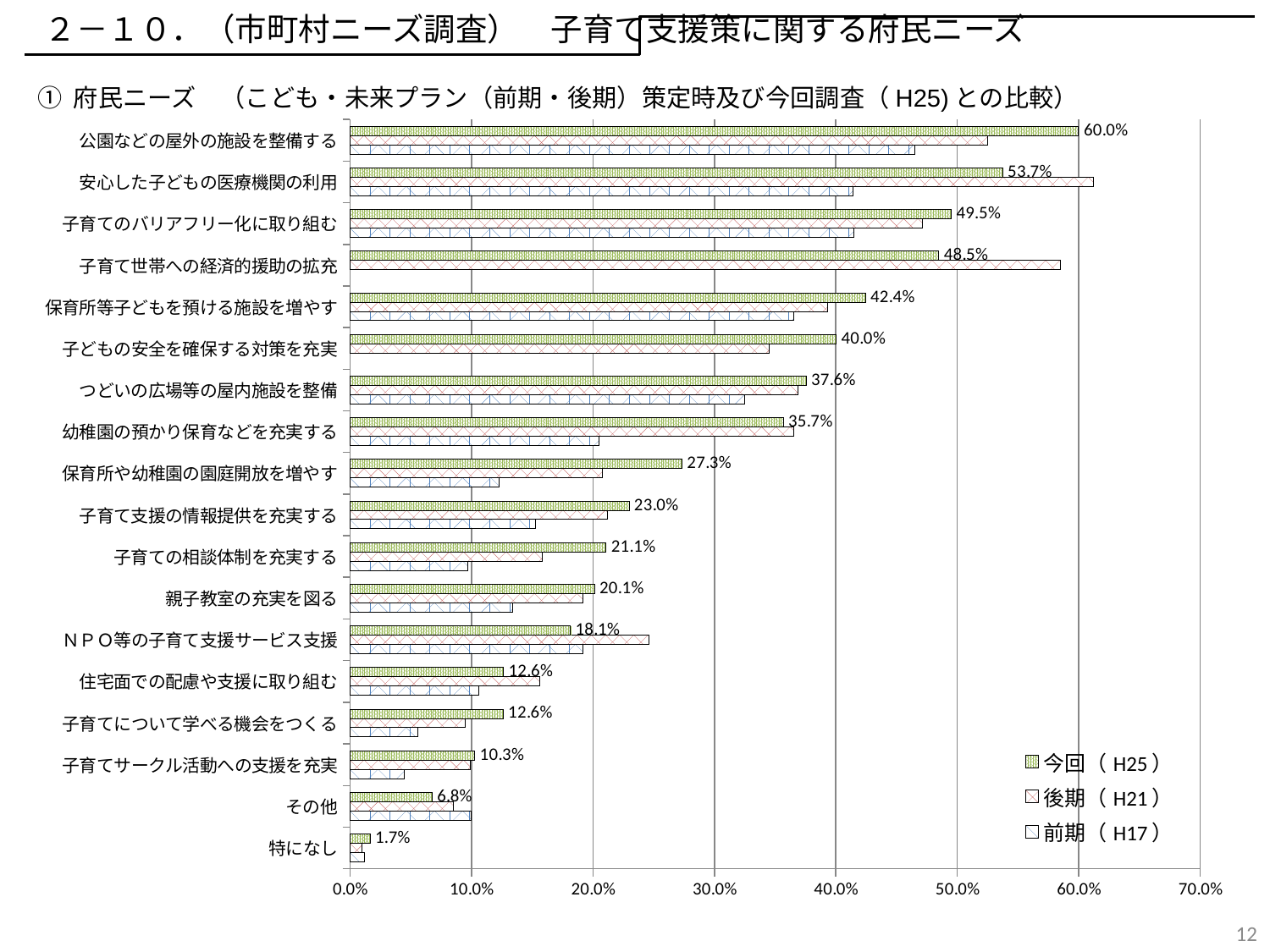

２－１０．（市町村ニーズ調査）　子育て支援策に関する府民ニーズ
① 府民ニーズ　（こども・未来プラン（前期・後期）策定時及び今回調査（H25)との比較）

### Chart

| Category | 前期（H17） | 後期（H21） | 今回（H25） |
|---|---|---|---|
| 特になし | 0.012 | 0.01 | 0.016599276441796127 |
| その他 | 0.1 | 0.085 | 0.06755574472109906 |
| 子育てサークル活動への支援を充実 | 0.045 | 0.099 | 0.10271689011846492 |
| 子育てについて学べる機会をつくる | 0.056 | 0.095 | 0.126031543354378 |
| 住宅面での配慮や支援に取り組む | 0.106 | 0.156 | 0.12636258305549644 |
| ＮＰＯ等の子育て支援サービス支援 | 0.192 | 0.246 | 0.18143340190584284 |
| 親子教室の充実を図る | 0.134 | 0.192 | 0.2013430753588234 |
| 子育ての相談体制を充実する | 0.097 | 0.158 | 0.21087228961244708 |
| 子育て支援の情報提供を充実する | 0.153 | 0.212 | 0.22981248965500933 |
| 保育所や幼稚園の園庭開放を増やす | 0.123 | 0.208 | 0.2732969189662103 |
| 幼稚園の預かり保育などを充実する | 0.205 | 0.365 | 0.3567898607268686 |
| つどいの広場等の屋内施設を整備 | 0.325 | 0.369 | 0.3755408952259346 |
| 子どもの安全を確保する対策を充実 | None | 0.345 | 0.4002742900380696 |
| 保育所等子どもを預ける施設を増やす | 0.365 | 0.393 | 0.4243219597550306 |
| 子育て世帯への経済的援助の拡充 | None | 0.585 | 0.4847603509020832 |
| 子育てのバリアフリー化に取り組む | 0.415 | 0.471 | 0.49509351871556595 |
| 安心した子どもの医療機関の利用 | 0.414 | 0.612 | 0.5373247263011043 |
| 公園などの屋外の施設を整備する | 0.465 | 0.525 | 0.5998912298124897 |
12